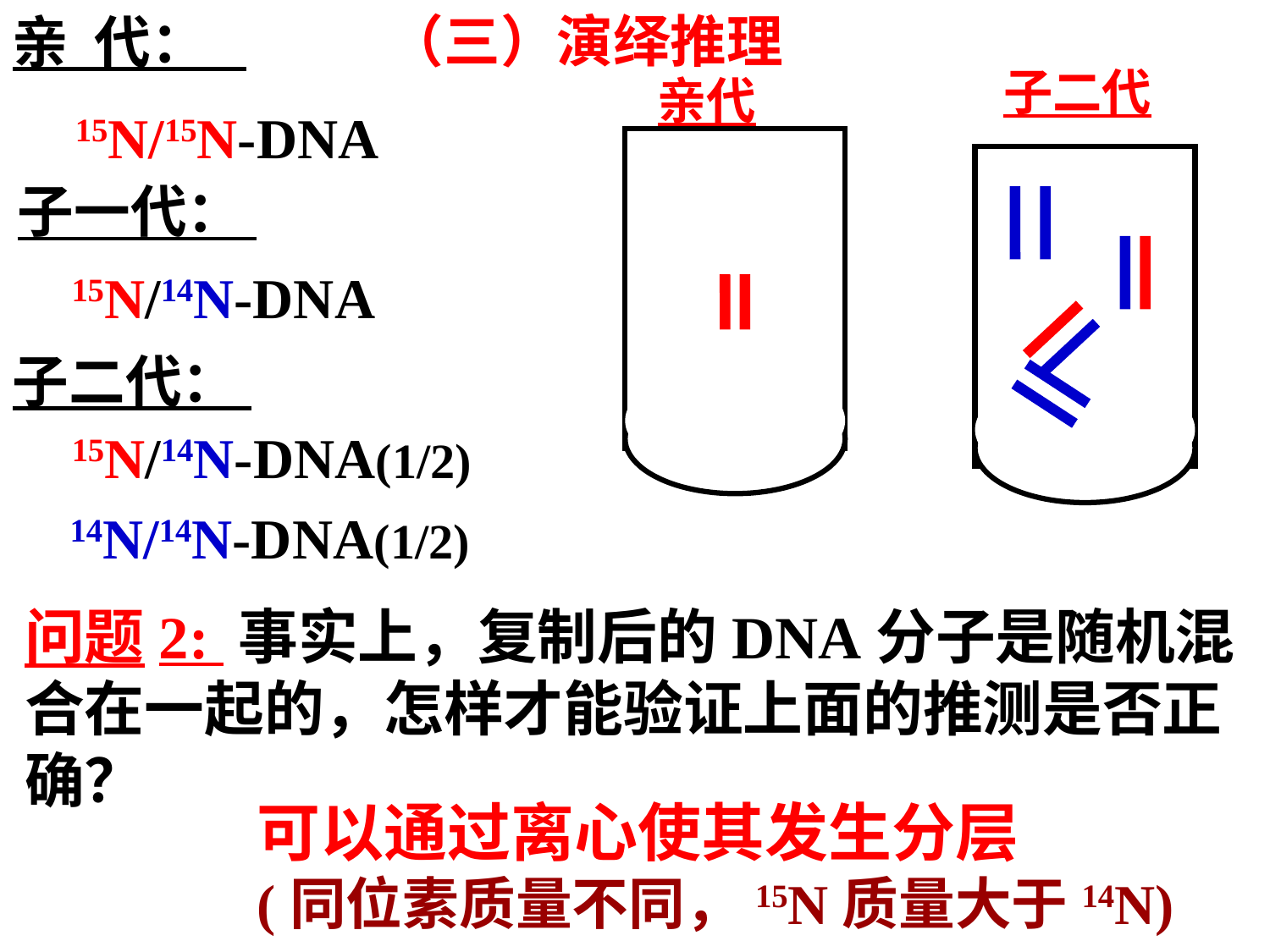

亲  代：
子一代：
子二代：
（三）演绎推理

亲代DNA分子

子二代
亲代
15N/15N-DNA

15N/14N-DNA

15N/14N-DNA(1/2)
14N/14N-DNA(1/2)
问题2: 事实上，复制后的DNA分子是随机混合在一起的，怎样才能验证上面的推测是否正确？
可以通过离心使其发生分层
(同位素质量不同，15N质量大于14N)